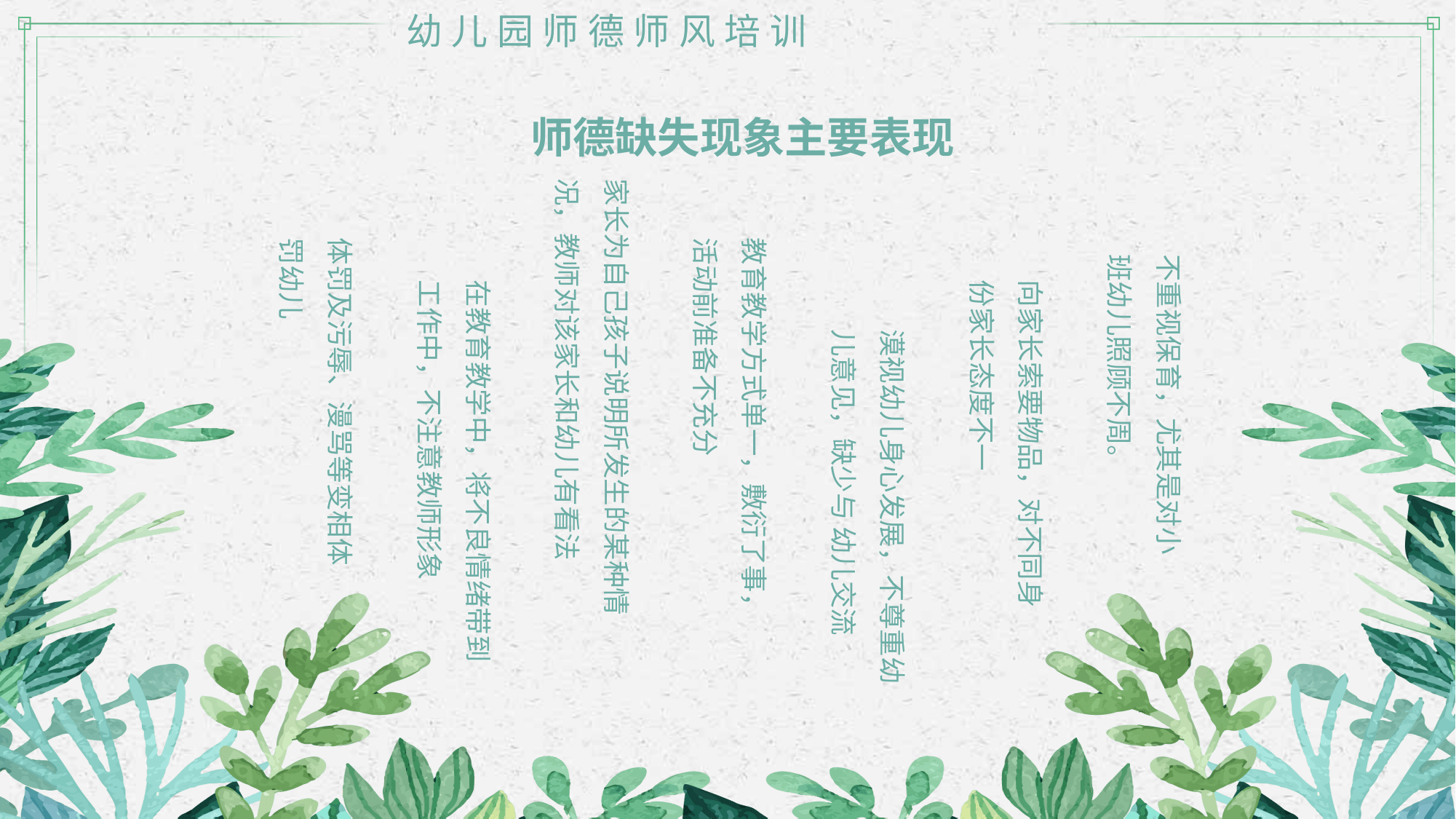

师德缺失现象主要表现
家长为自己孩子说明所发生的某种情况，教师对该家长和幼儿有看法
体罚及污辱、漫骂等变相体罚幼儿
教育教学方式单一，敷衍了事，活动前准备不充分
不重视保育，尤其是对小班幼儿照顾不周。
在教育教学中，将不良情绪带到工作中，不注意教师形象
向家长索要物品，对不同身份家长态度不一
漠视幼儿身心发展，不尊重幼儿意见，缺少与 幼儿交流